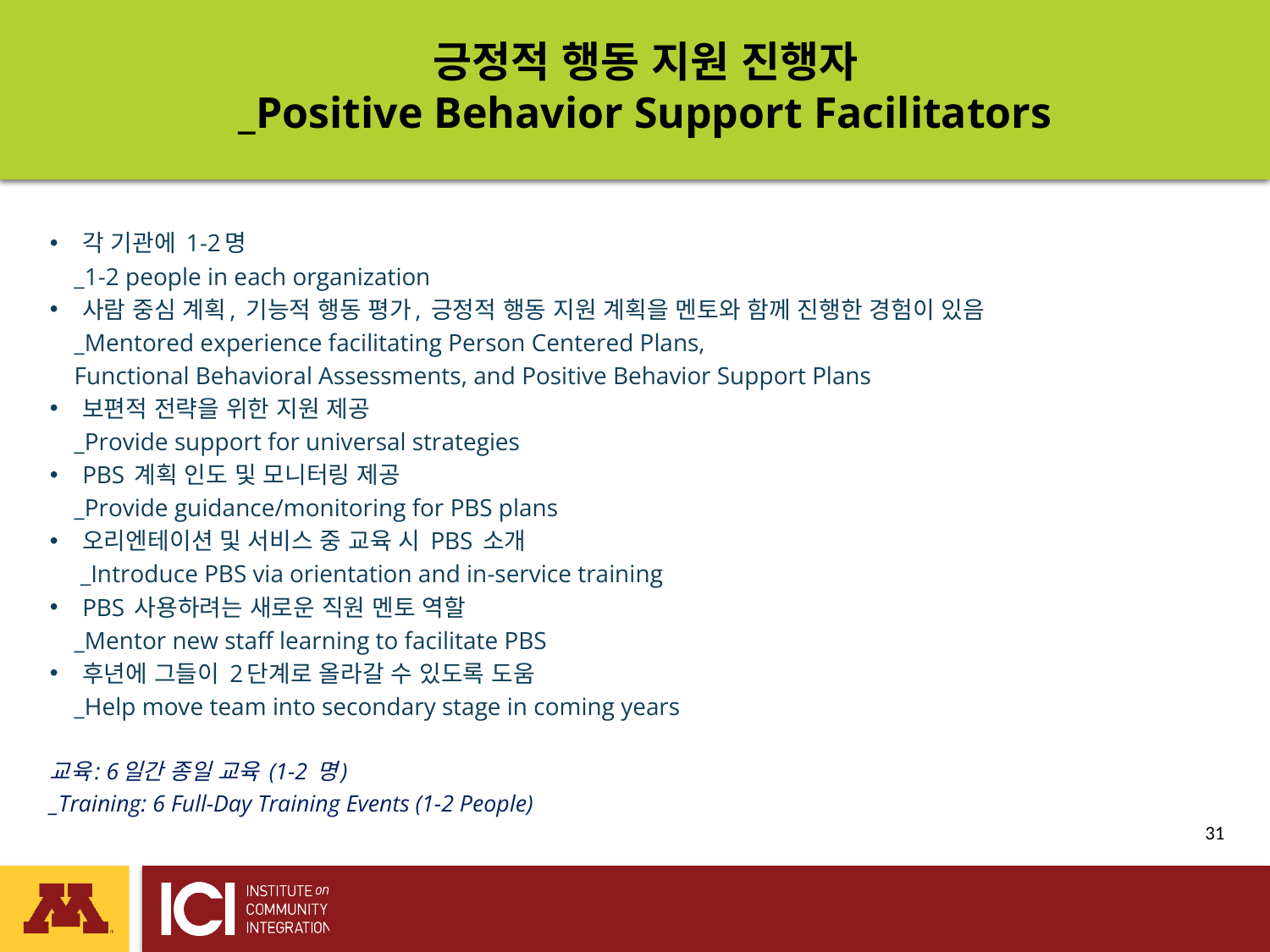

# 긍정적 행동 지원 진행자 _Positive Behavior Support Facilitators
각 기관에 1-2명
    _1-2 people in each organization
사람 중심 계획, 기능적 행동 평가, 긍정적 행동 지원 계획을 멘토와 함께 진행한 경험이 있음
    _Mentored experience facilitating Person Centered Plans,
    Functional Behavioral Assessments, and Positive Behavior Support Plans
보편적 전략을 위한 지원 제공
    _Provide support for universal strategies
PBS 계획 인도 및 모니터링 제공
    _Provide guidance/monitoring for PBS plans
오리엔테이션 및 서비스 중 교육 시 PBS 소개
     _Introduce PBS via orientation and in-service training
PBS 사용하려는 새로운 직원 멘토 역할
    _Mentor new staff learning to facilitate PBS
후년에 그들이 2단계로 올라갈 수 있도록 도움
    _Help move team into secondary stage in coming years

교육: 6일간 종일 교육 (1-2 명)
_Training: 6 Full-Day Training Events (1-2 People)

                                                                                                                                                                                                                                                                     31